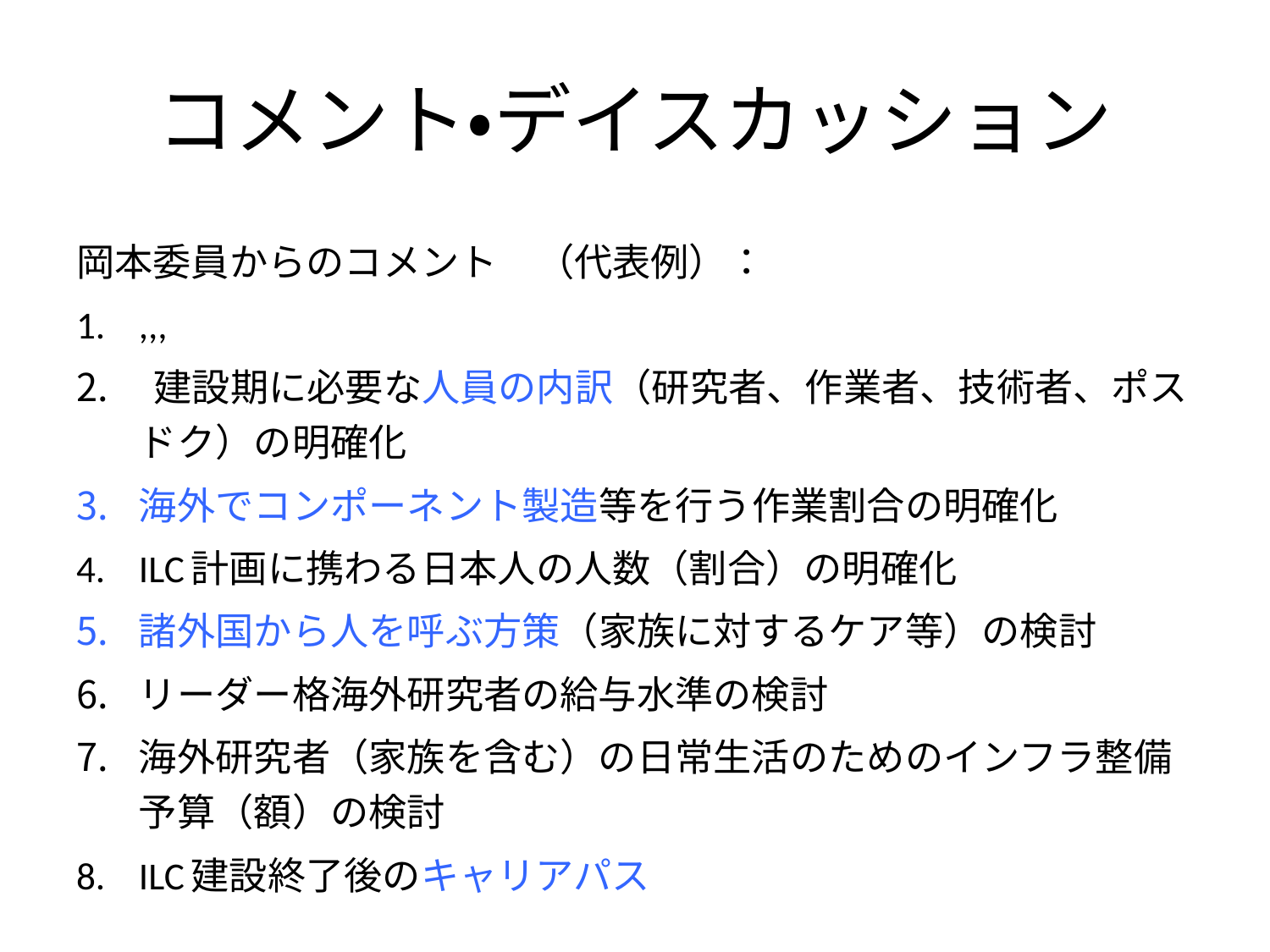

# コメント・デイスカッション
岡本委員からのコメント　（代表例）：
,,,
 建設期に必要な人員の内訳（研究者、作業者、技術者、ポスドク）の明確化
海外でコンポーネント製造等を行う作業割合の明確化
ILC計画に携わる日本人の人数（割合）の明確化
諸外国から人を呼ぶ方策（家族に対するケア等）の検討
リーダー格海外研究者の給与水準の検討
海外研究者（家族を含む）の日常生活のためのインフラ整備予算（額）の検討
ILC建設終了後のキャリアパス